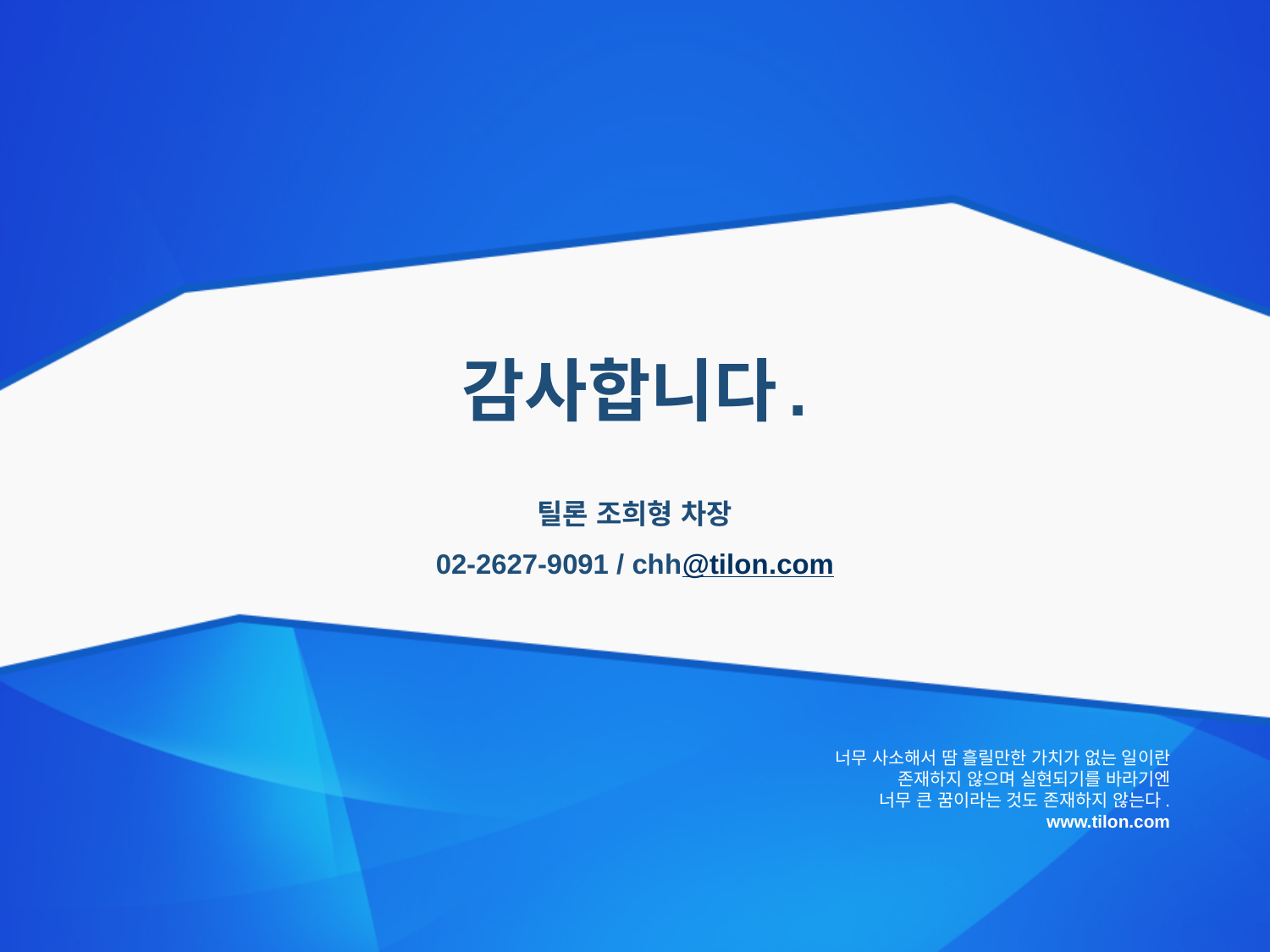

# 감사합니다. 틸론 조희형 차장 02-2627-9091 / chh@tilon.com